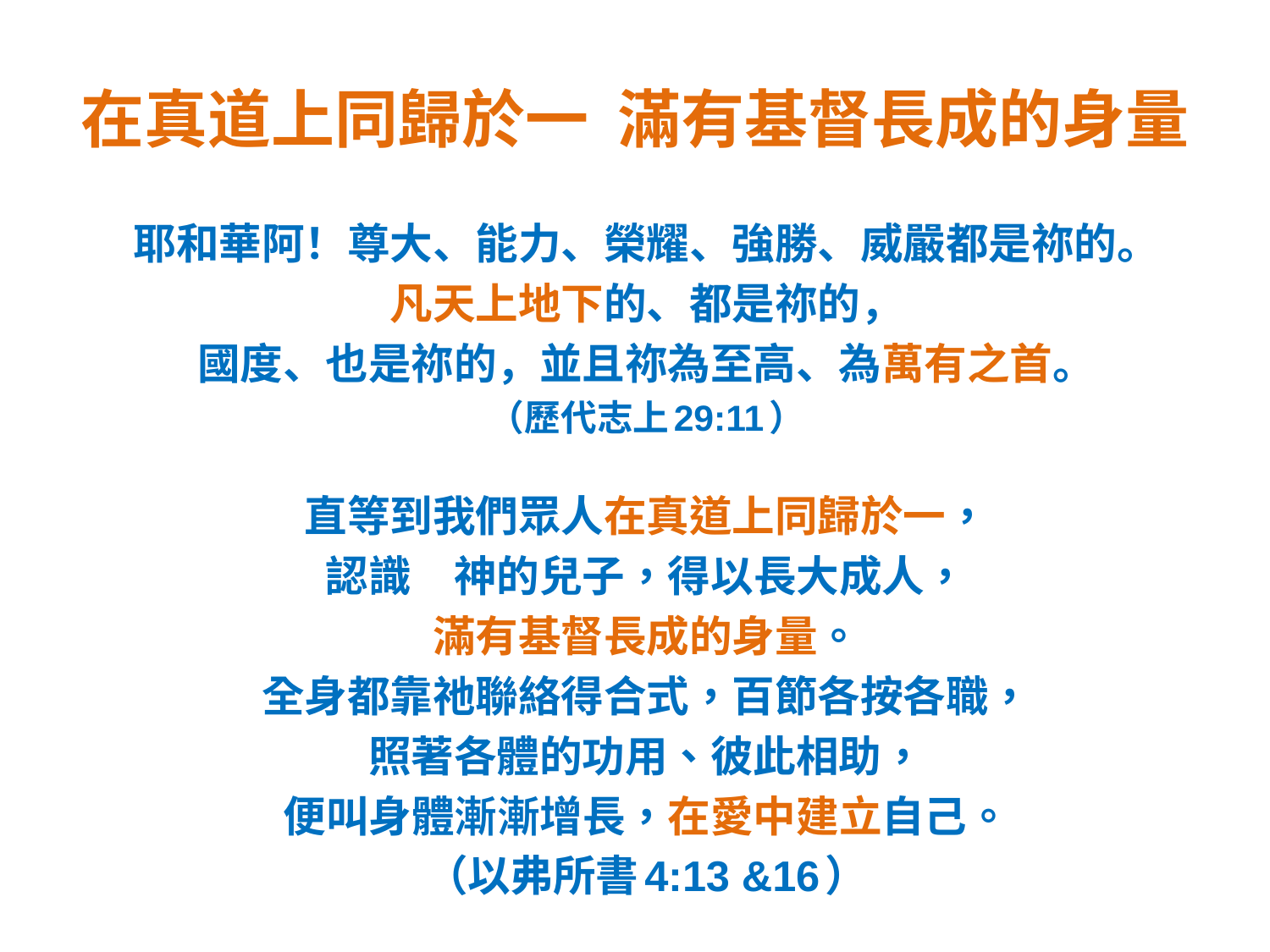

# 在真道上同歸於一  滿有基督長成的身量
耶和華阿！尊大、能力、榮耀、強勝、威嚴都是祢的。
凡天上地下的、都是祢的，
國度、也是祢的，並且祢為至高、為萬有之首。
（歷代志上29:11）

直等到我們眾人在真道上同歸於一，
認識　神的兒子，得以長大成人，
滿有基督長成的身量。
全身都靠祂聯絡得合式，百節各按各職，
照著各體的功用、彼此相助，
便叫身體漸漸增長，在愛中建立自己。
（以弗所書4:13 &16）